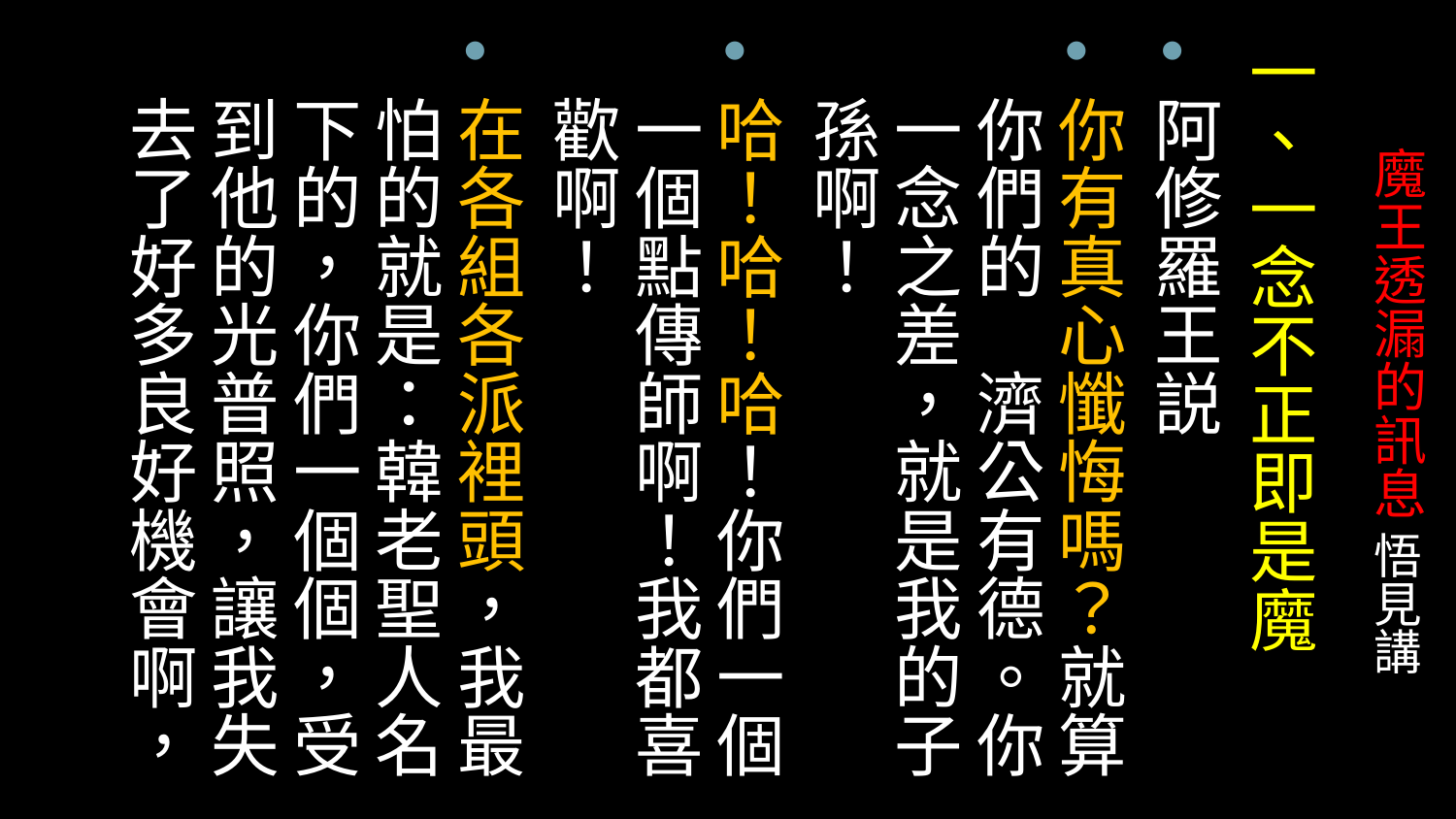

一、一念不正即是魔
阿修羅王説
你有真心懺悔嗎？就算你們的　濟公有德。你一念之差，就是我的子孫啊！
哈！哈！哈！你們一個一個點傳師啊！我都喜歡啊！
在各組各派裡頭，我最怕的就是：韓老聖人名下的，你們一個個，受到他的光普照，讓我失去了好多良好機會啊，

# 魔王透漏的訊息 悟見講